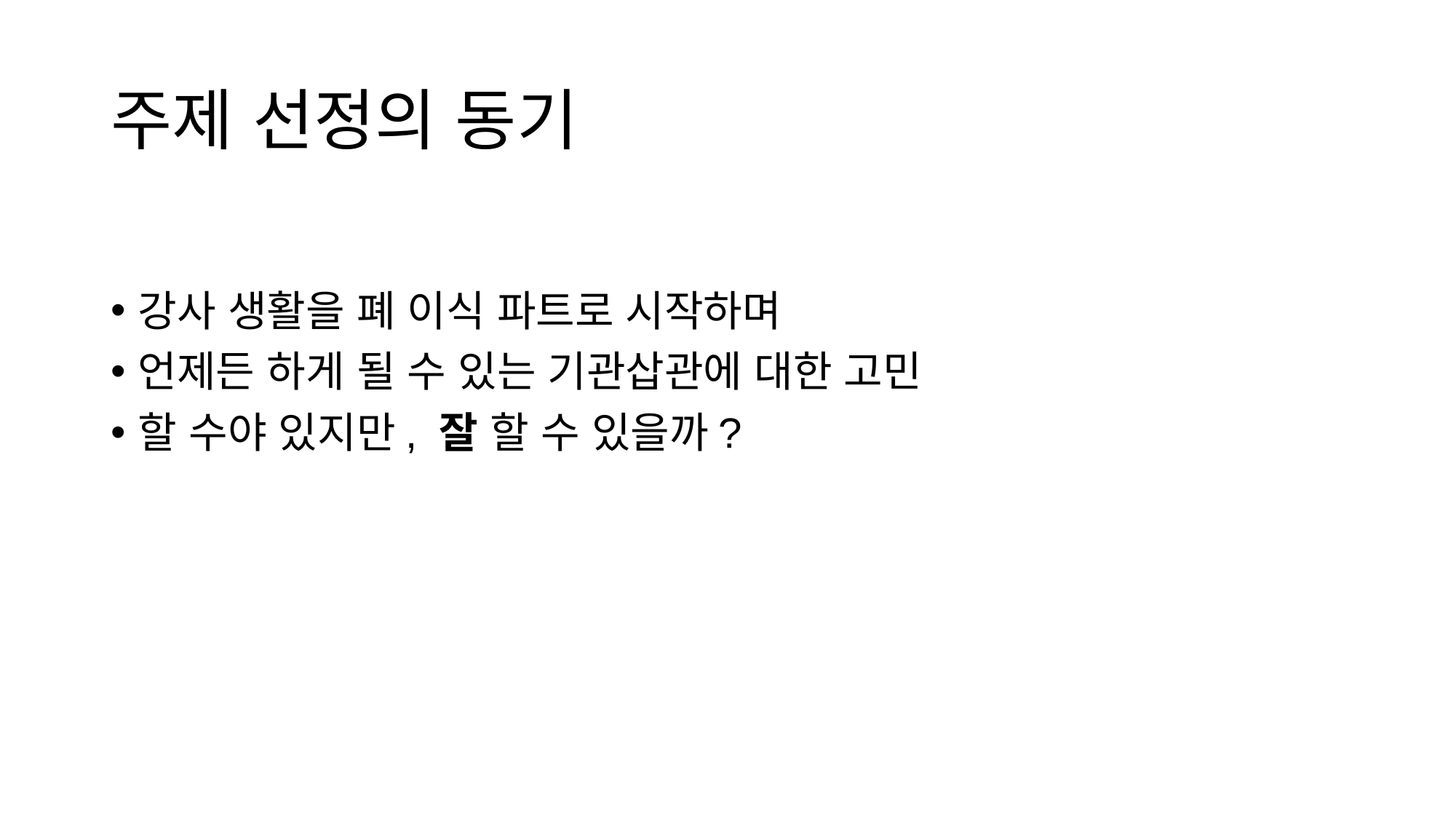

# 주제 선정의 동기

강사 생활을 폐 이식 파트로 시작하며
언제든 하게 될 수 있는 기관삽관에 대한 고민
할 수야 있지만, 잘 할 수 있을까?